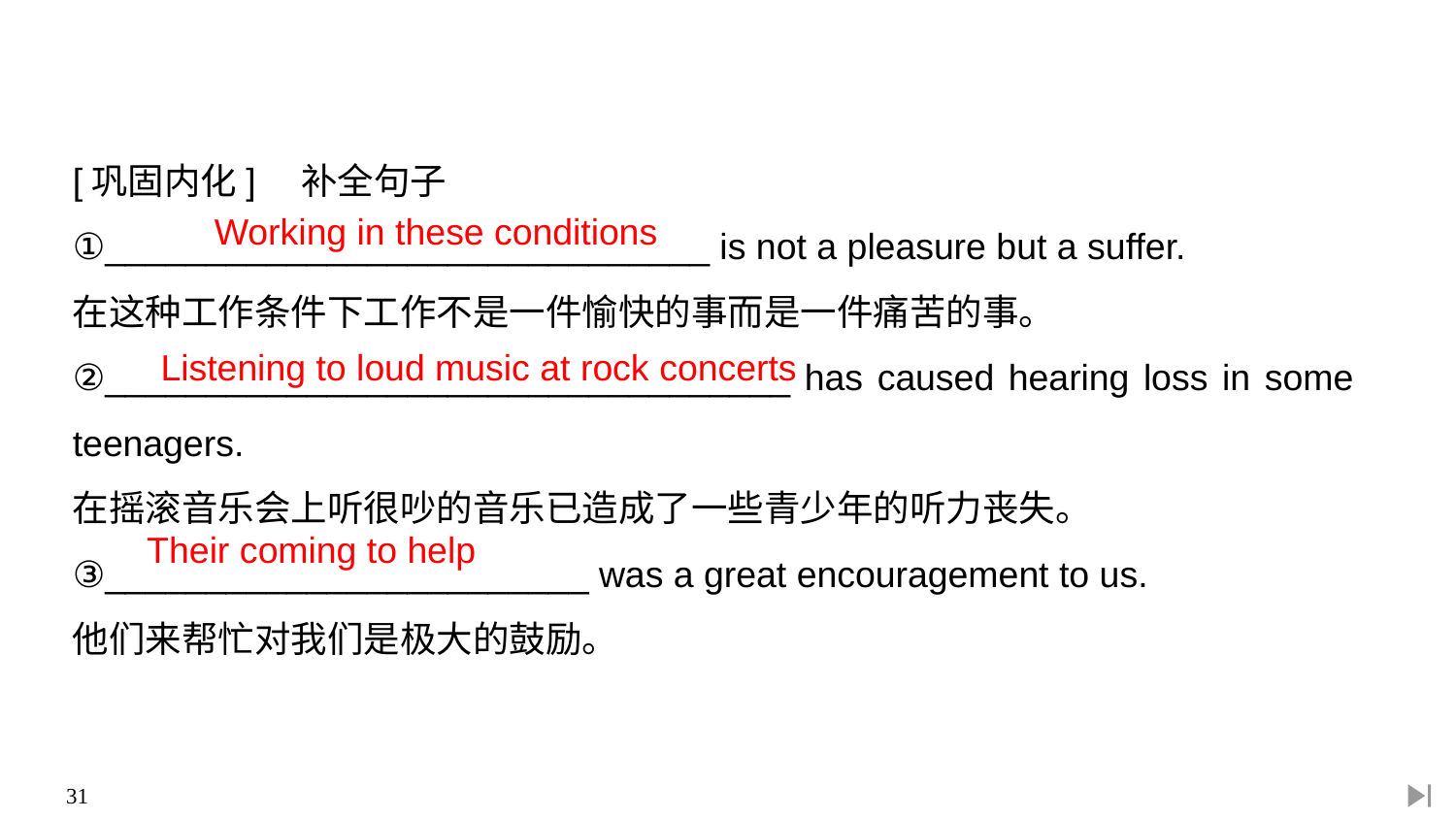

[巩固内化]　补全句子
①______________________________ is not a pleasure but a suffer.
在这种工作条件下工作不是一件愉快的事而是一件痛苦的事。
②__________________________________ has caused hearing loss in some teenagers.
在摇滚音乐会上听很吵的音乐已造成了一些青少年的听力丧失。
③________________________ was a great encouragement to us.
他们来帮忙对我们是极大的鼓励。
Working in these conditions
Listening to loud music at rock concerts
Their coming to help